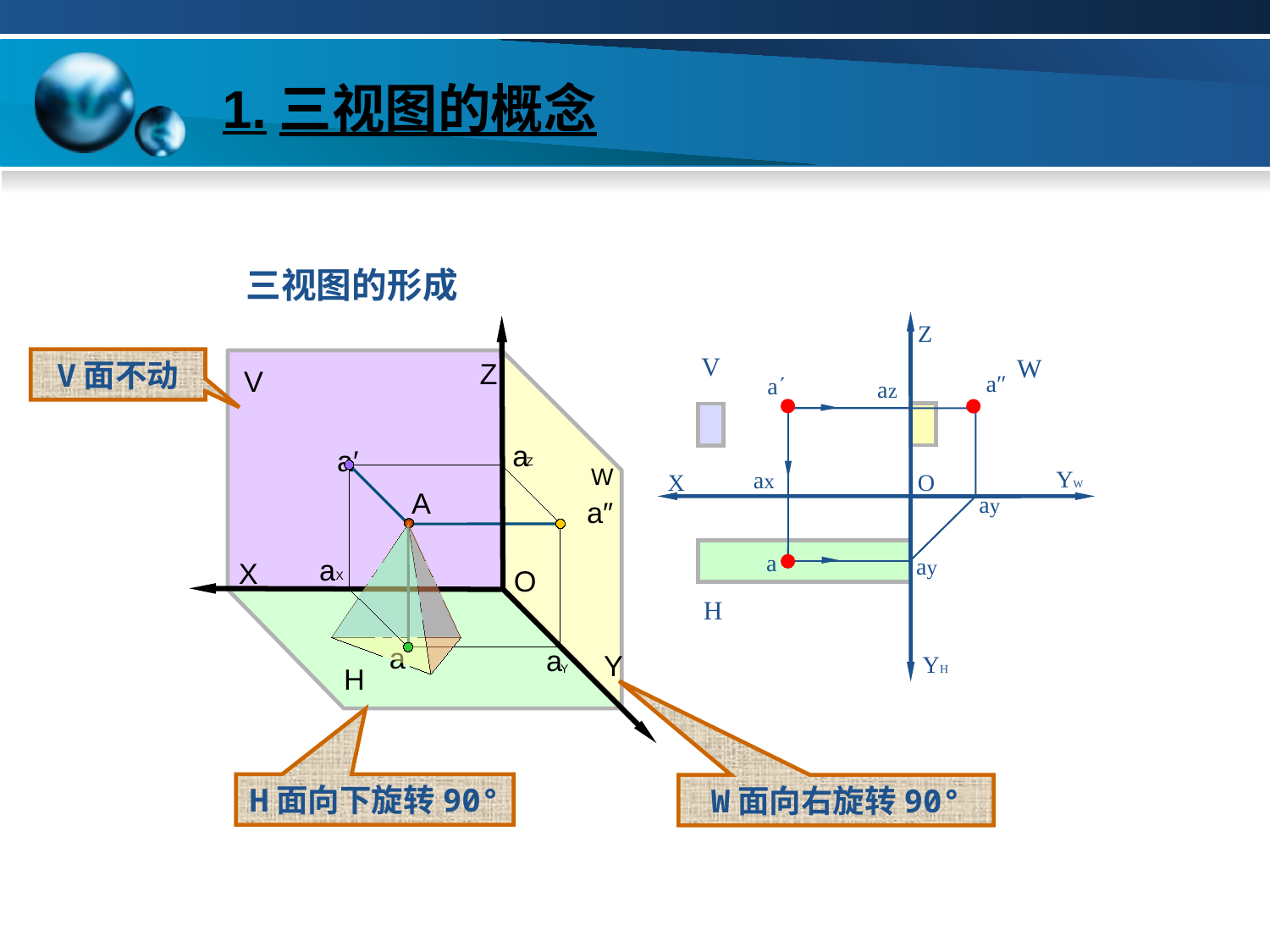

1.三视图的概念
三视图的形成

Z
X

O

V

W

V面不动

Z
a″

a

ay
ay
V
a′

az

ax
a
  Z
a′
YW

W

A
a″

YH

H
a
X
X
O

a

a
 Y

Y
H

H面向下旋转90°
W面向右旋转90°